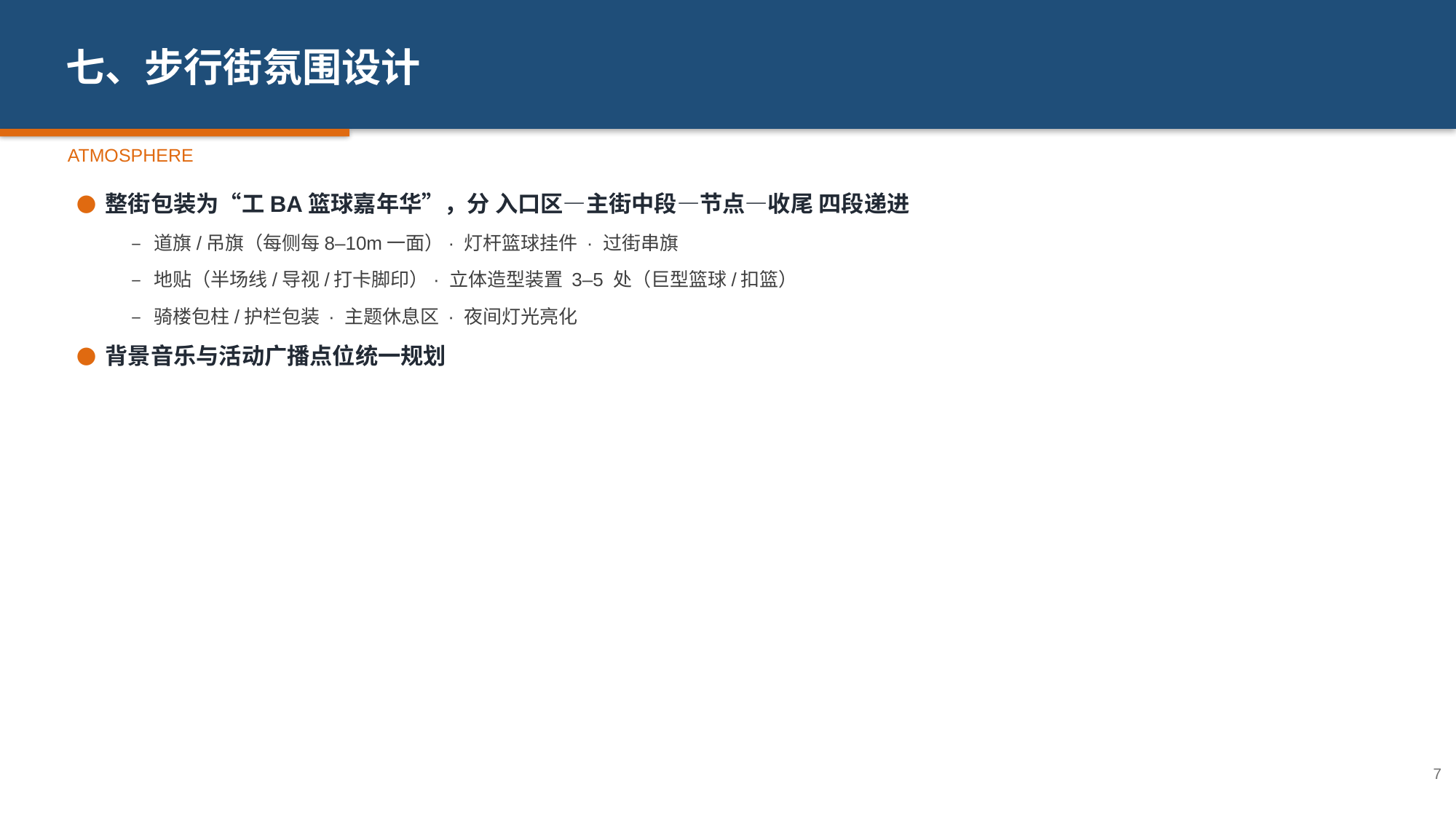

七、步行街氛围设计

ATMOSPHERE
● 整街包装为“工BA篮球嘉年华”，分 入口区—主街中段—节点—收尾 四段递进
–  道旗/吊旗（每侧每8–10m一面）· 灯杆篮球挂件 · 过街串旗
–  地贴（半场线/导视/打卡脚印）· 立体造型装置 3–5 处（巨型篮球/扣篮）
–  骑楼包柱/护栏包装 · 主题休息区 · 夜间灯光亮化
● 背景音乐与活动广播点位统一规划
7